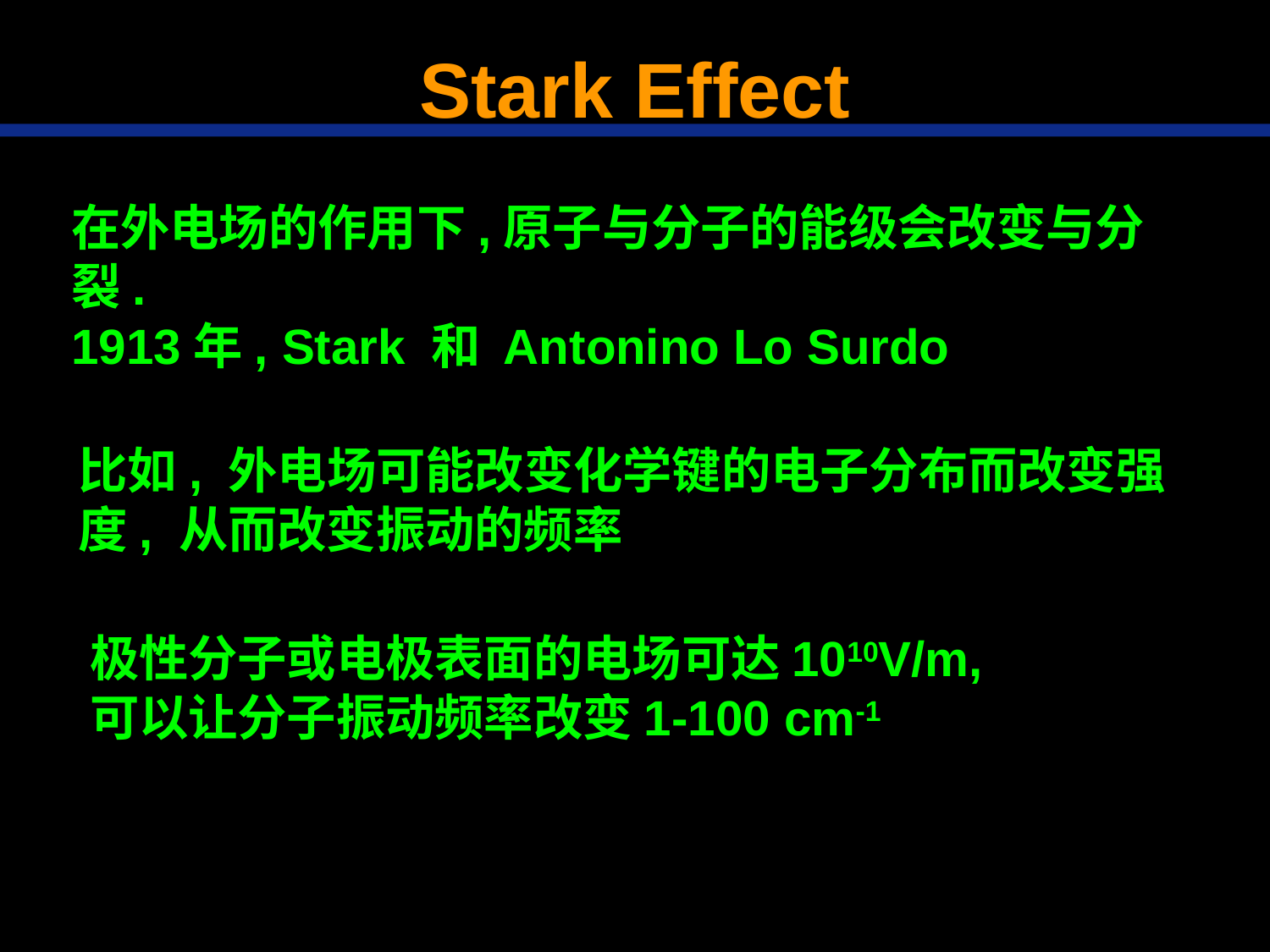

Stark Effect

在外电场的作用下,原子与分子的能级会改变与分裂.
1913年, Stark 和 Antonino Lo Surdo
比如, 外电场可能改变化学键的电子分布而改变强度, 从而改变振动的频率
极性分子或电极表面的电场可达1010V/m,
可以让分子振动频率改变1-100 cm-1